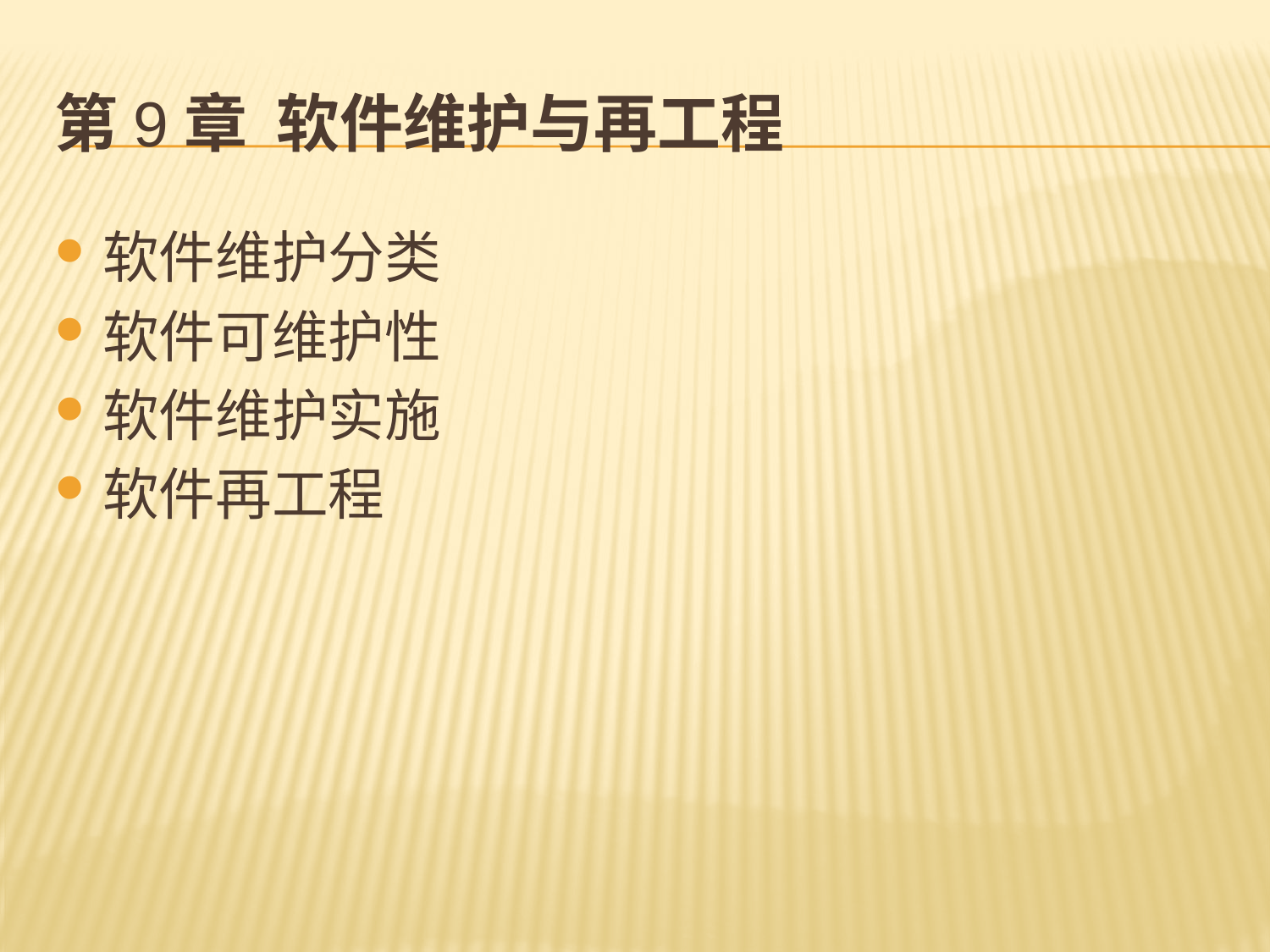

# 第9章  软件维护与再工程
软件维护分类
软件可维护性
软件维护实施
软件再工程